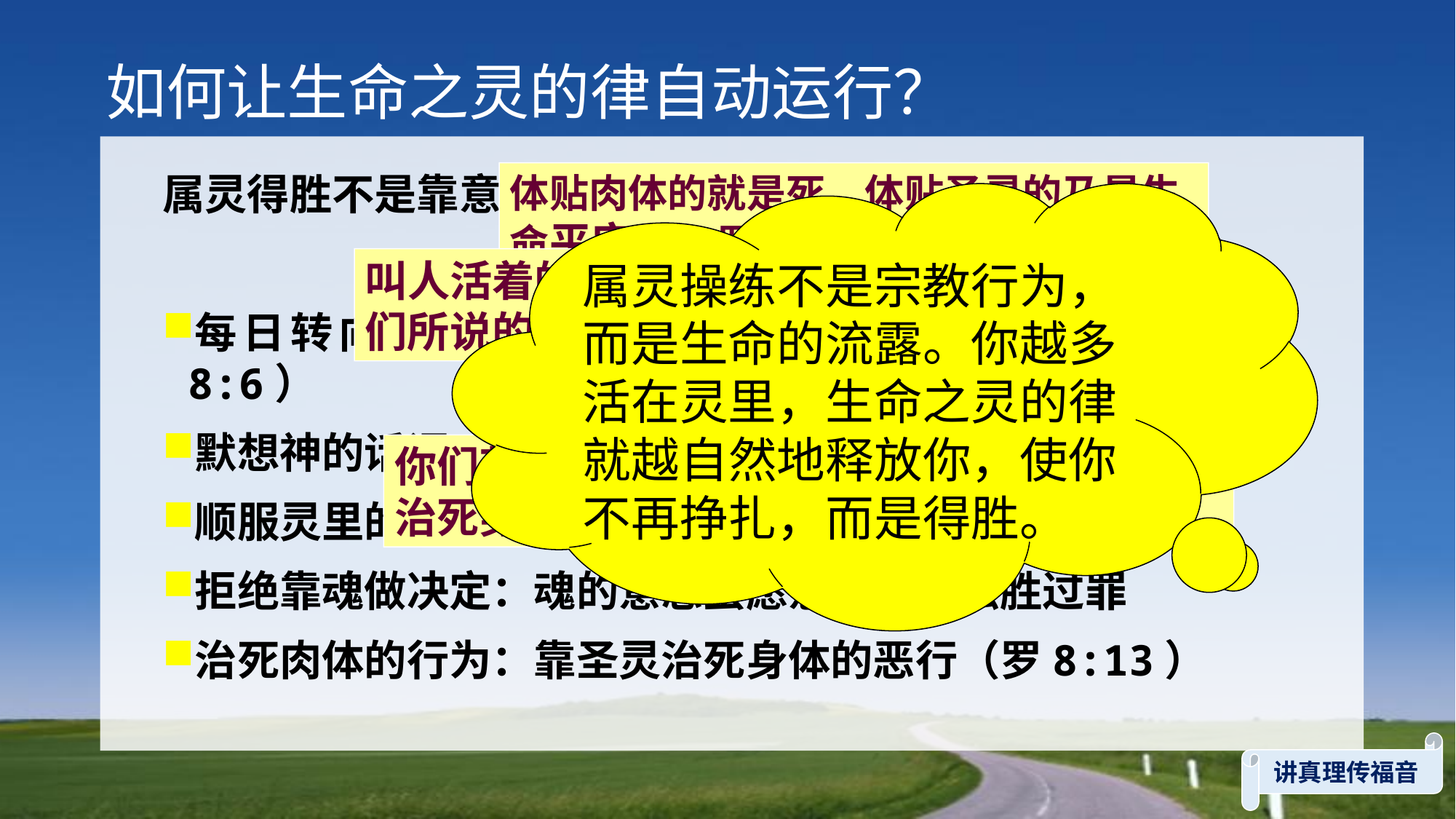

如何让生命之灵的律自动运行？

属灵得胜不是靠意志，而是靠“位置”与“顺服”：

每日转向灵：不是靠感觉，而是凭信心进入灵里（罗8:6）
默想神的话语：神的话是灵，是生命（约6:63）
顺服灵里的感觉：灵的直觉比魂的判断更准确
拒绝靠魂做决定：魂的意志虽愿意，但无法胜过罪
治死肉体的行为：靠圣灵治死身体的恶行（罗8:13）
体贴肉体的就是死，体贴圣灵的乃是生命平安。 (罗8:6)
属灵操练不是宗教行为，而是生命的流露。你越多活在灵里，生命之灵的律就越自然地释放你，使你不再挣扎，而是得胜。
叫人活着的乃是灵，肉体是无益的。我对你们所说的话就是灵，就是生命。(约6:63)
你们若顺从肉体活着，必要死；若靠着圣灵治死身体的恶行，必要活着。(罗8:13)
讲真理传福音